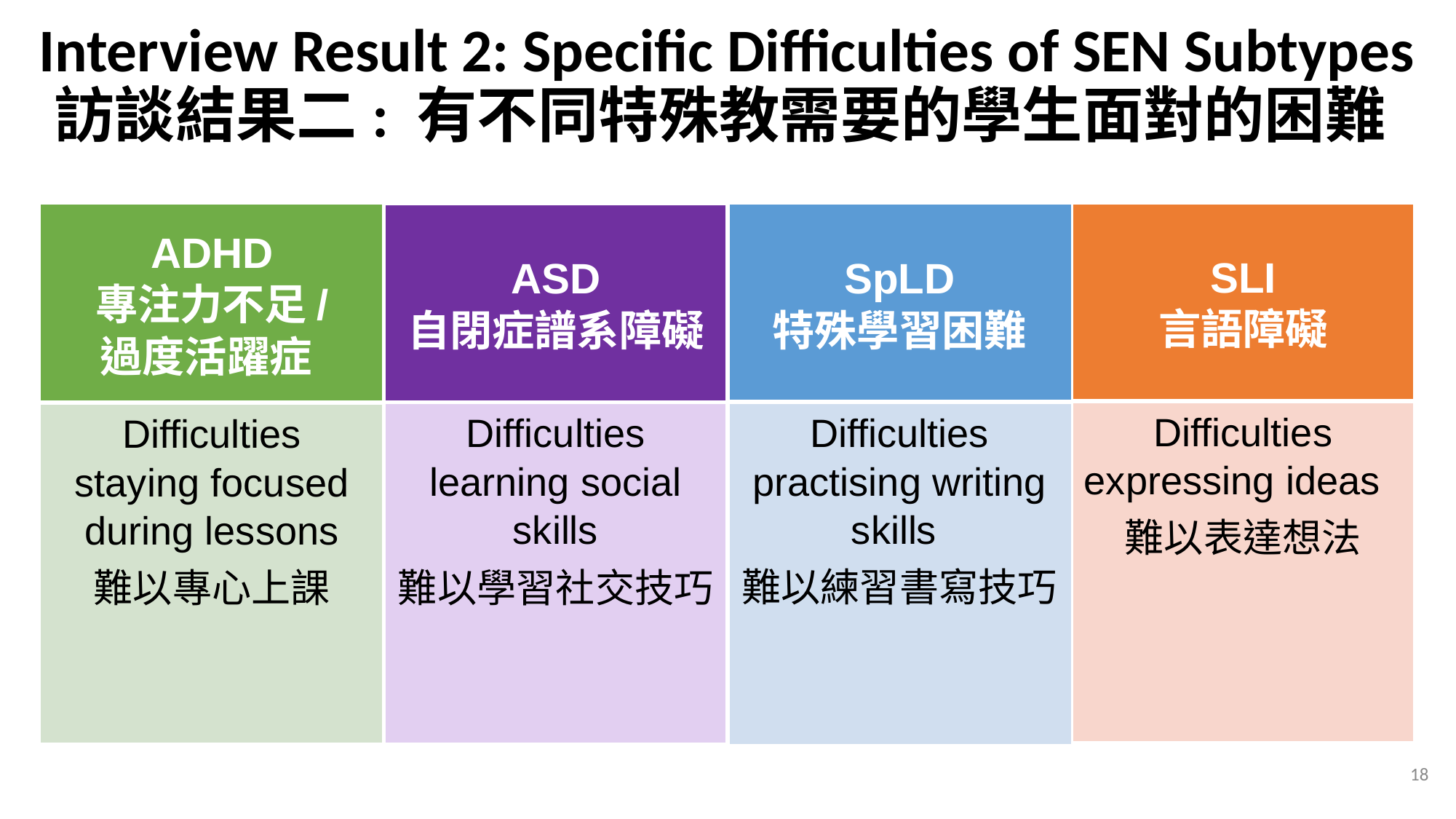

Interview Result 2: Specific Difficulties of SEN Subtypes
訪談結果二: 有不同特殊教需要的學生面對的困難
| SLI 言語障礙 |
| --- |
| Difficulties expressing ideas 難以表達想法 |
| ADHD 專注力不足/ 過度活躍症 |
| --- |
| Difficulties staying focused during lessons 難以專心上課 |
| ASD 自閉症譜系障礙 |
| --- |
| Difficulties learning social skills 難以學習社交技巧 |
| SpLD 特殊學習困難 |
| --- |
| Difficulties practising writing skills 難以練習書寫技巧 |
18